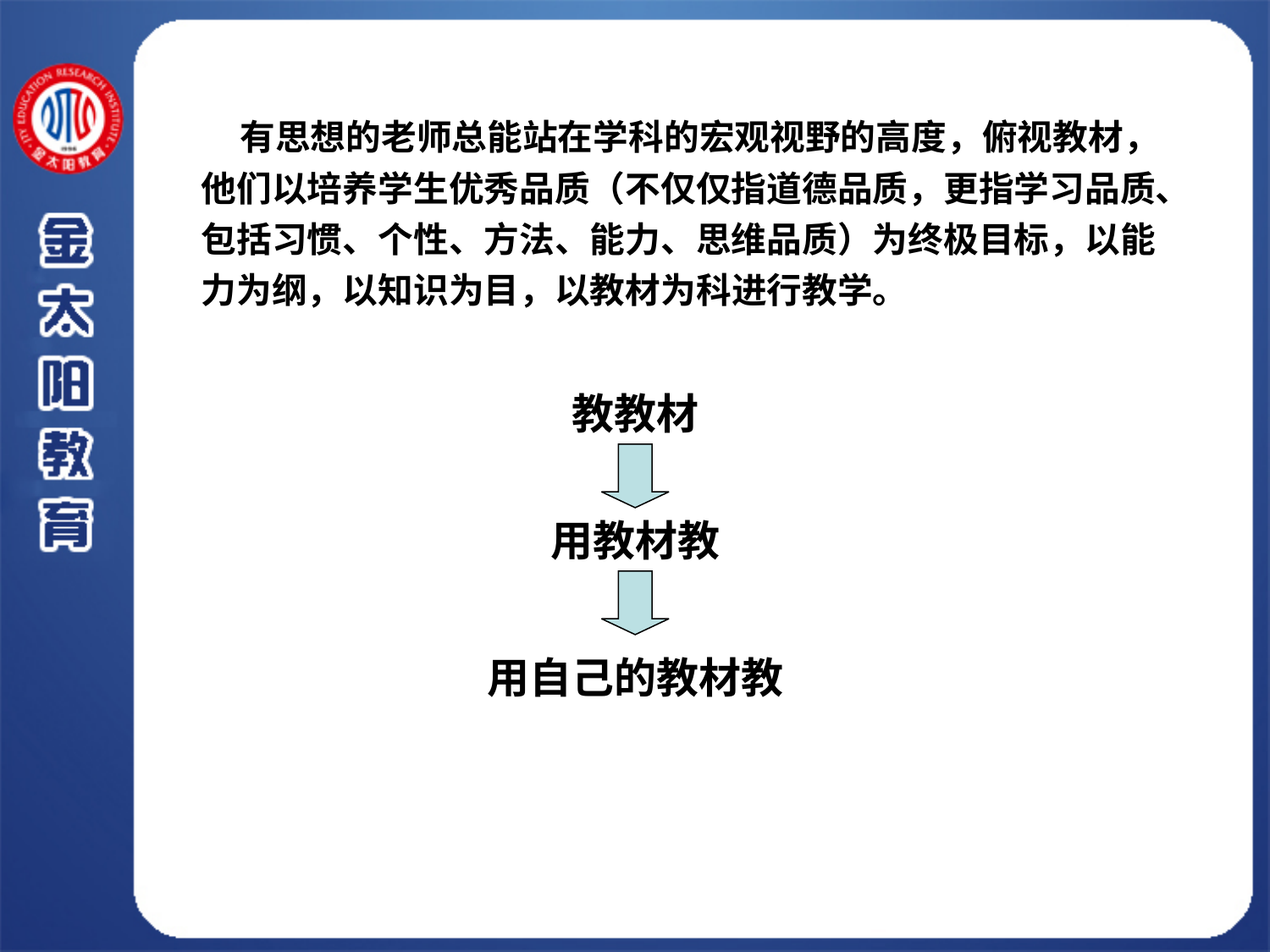

有思想的老师总能站在学科的宏观视野的高度，俯视教材，他们以培养学生优秀品质（不仅仅指道德品质，更指学习品质、包括习惯、个性、方法、能力、思维品质）为终极目标，以能力为纲，以知识为目，以教材为科进行教学。
教教材

用教材教

用自己的教材教